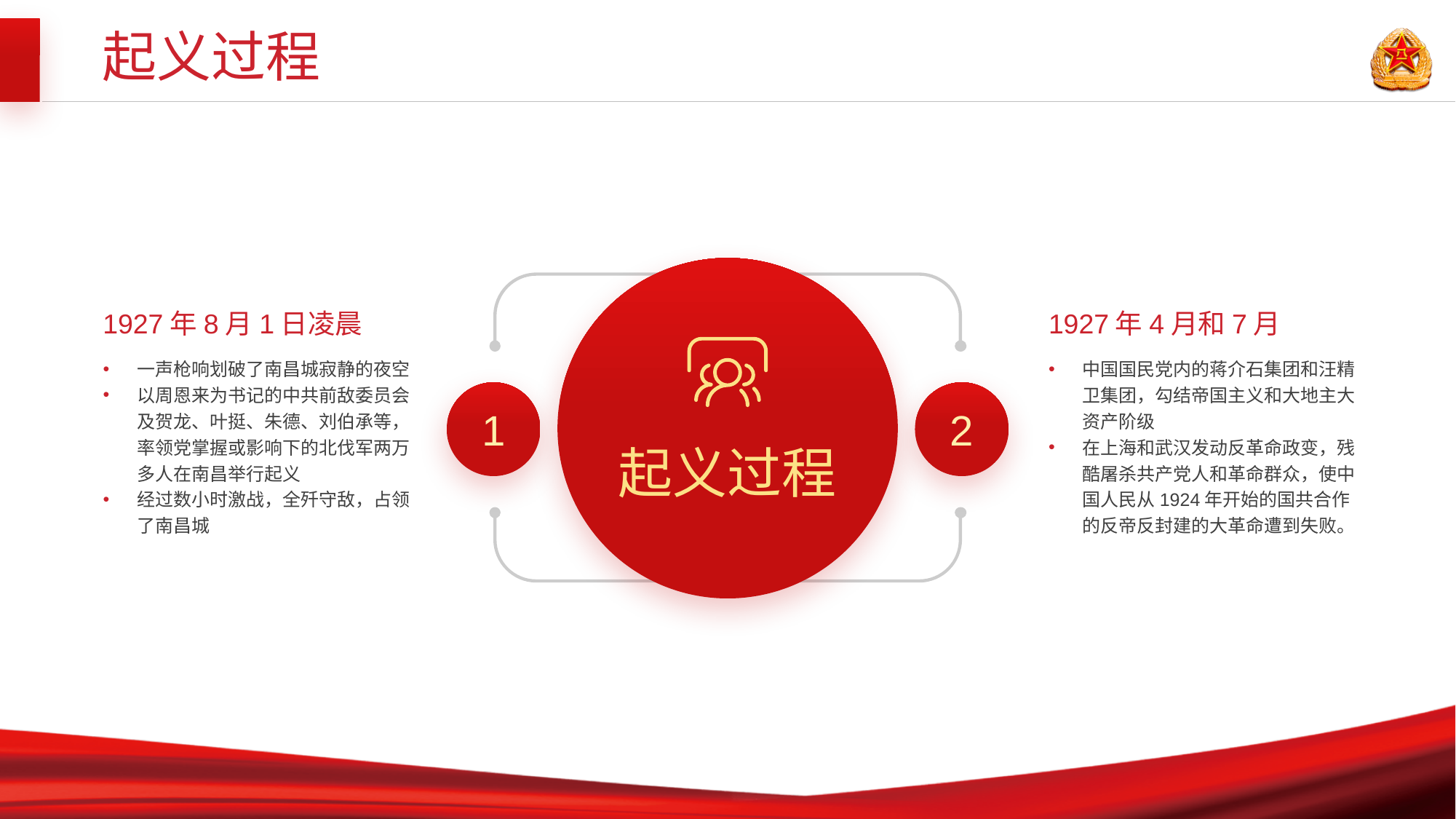

起义过程

1927年8月1日凌晨
1927年4月和7月

一声枪响划破了南昌城寂静的夜空
以周恩来为书记的中共前敌委员会及贺龙、叶挺、朱德、刘伯承等，率领党掌握或影响下的北伐军两万多人在南昌举行起义
经过数小时激战，全歼守敌，占领了南昌城
中国国民党内的蒋介石集团和汪精卫集团，勾结帝国主义和大地主大资产阶级
在上海和武汉发动反革命政变，残酷屠杀共产党人和革命群众，使中国人民从1924年开始的国共合作的反帝反封建的大革命遭到失败。
1
2
起义过程